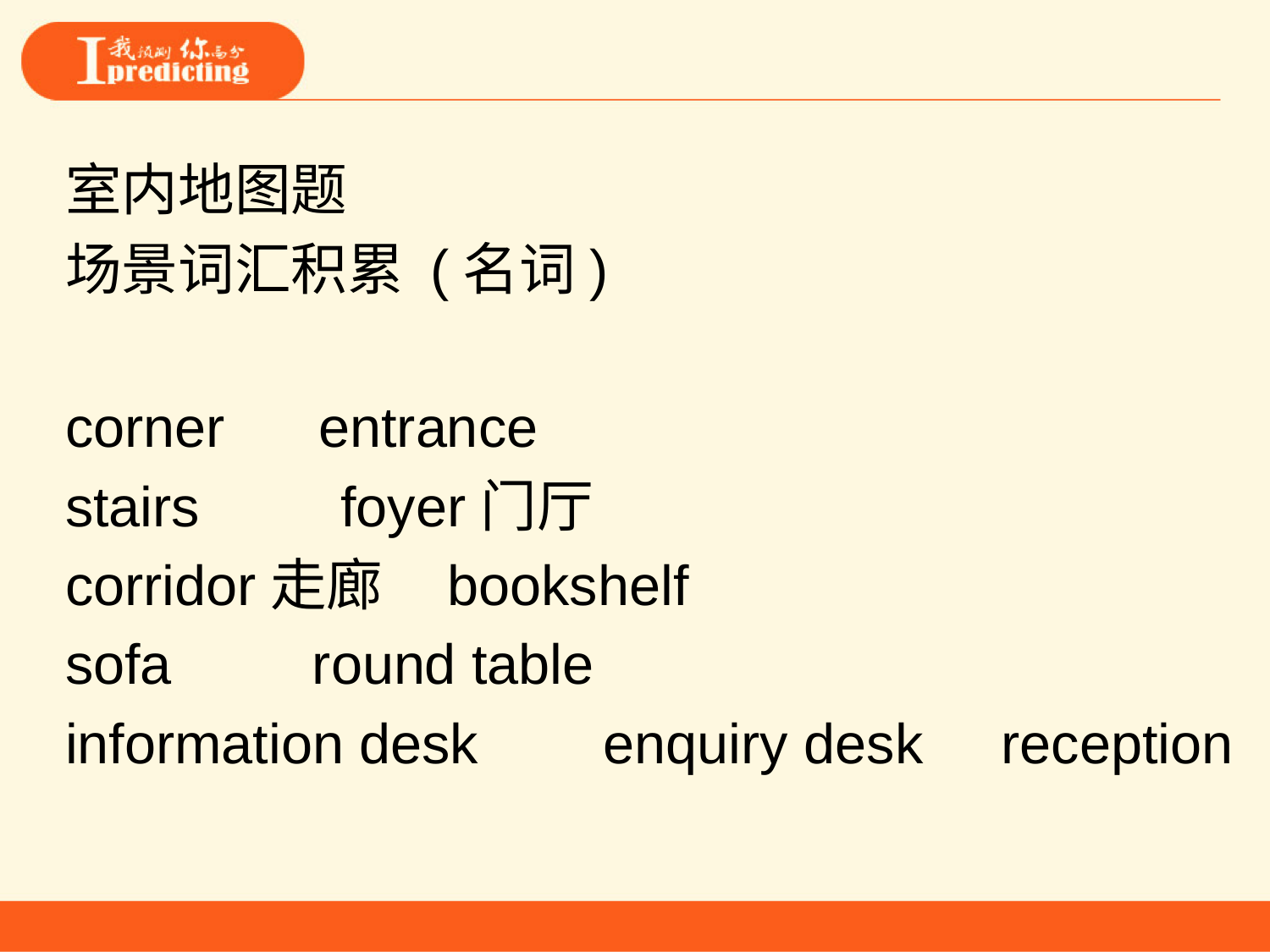

室内地图题
场景词汇积累 (名词)

corner      entrance
stairs         foyer门厅
corridor走廊    bookshelf
sofa         round table
information desk        enquiry desk     reception